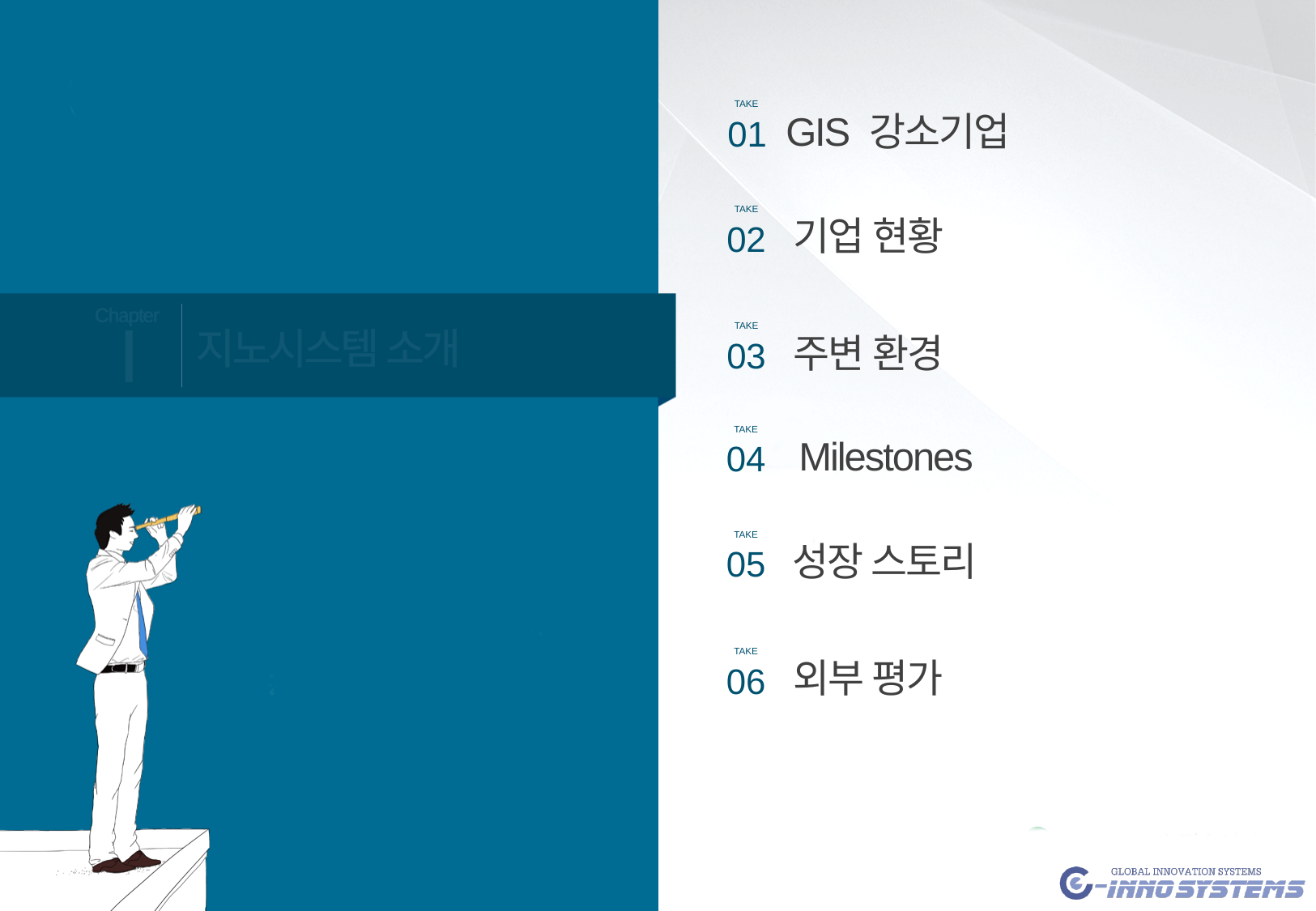

TAKE
01
GIS 강소기업
TAKE
02
기업 현황
Chapter
Ⅰ
TAKE
03
주변 환경
지노시스템 소개
TAKE
04
Milestones
TAKE
05
성장 스토리
TAKE
06
외부 평가